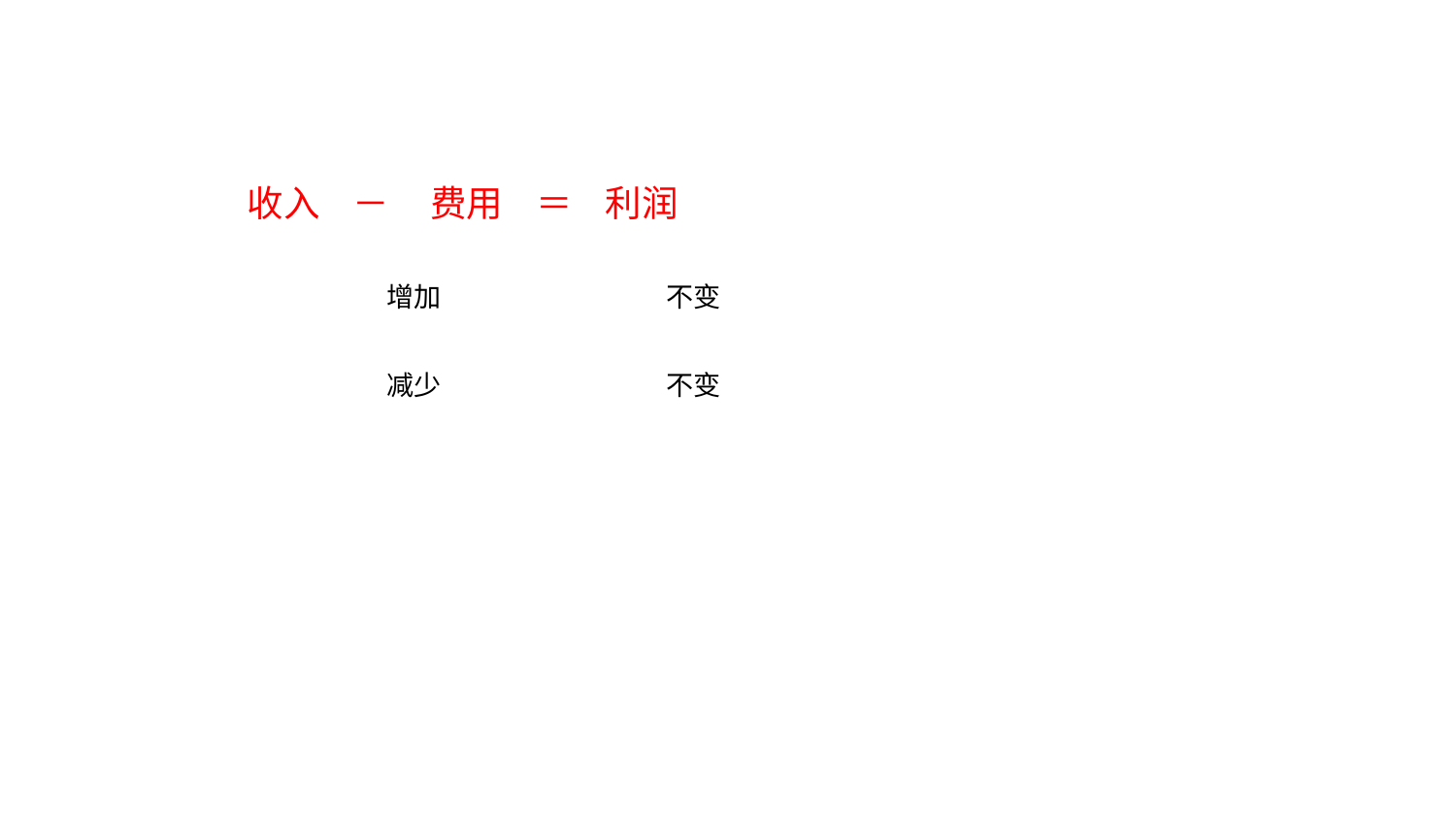

收入    －     费用    ＝    利润

增加
不变
减少
不变